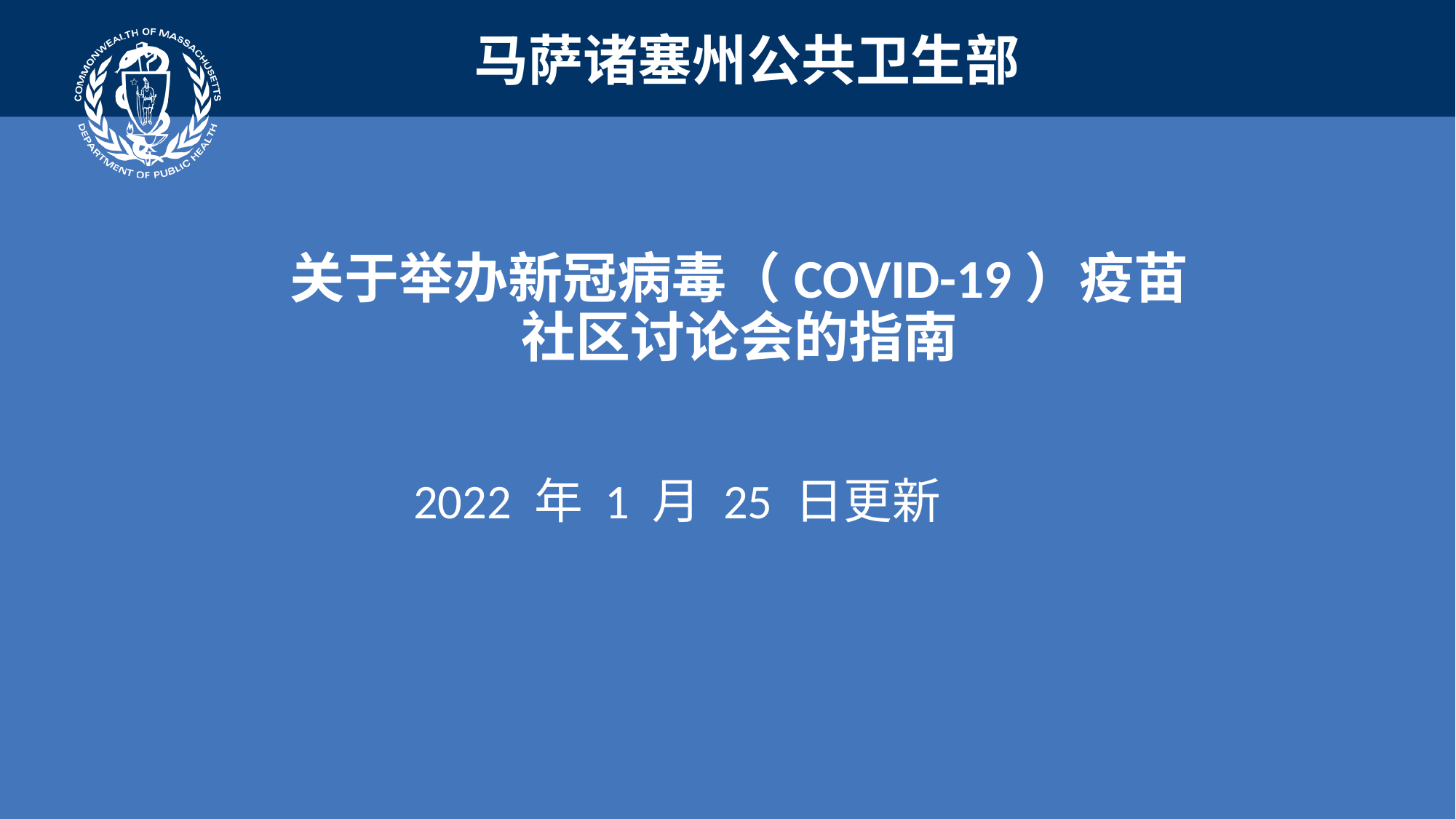

关于举办新冠病毒（COVID-19）疫苗
社区讨论会的指南
2022 年 1 月 25 日更新